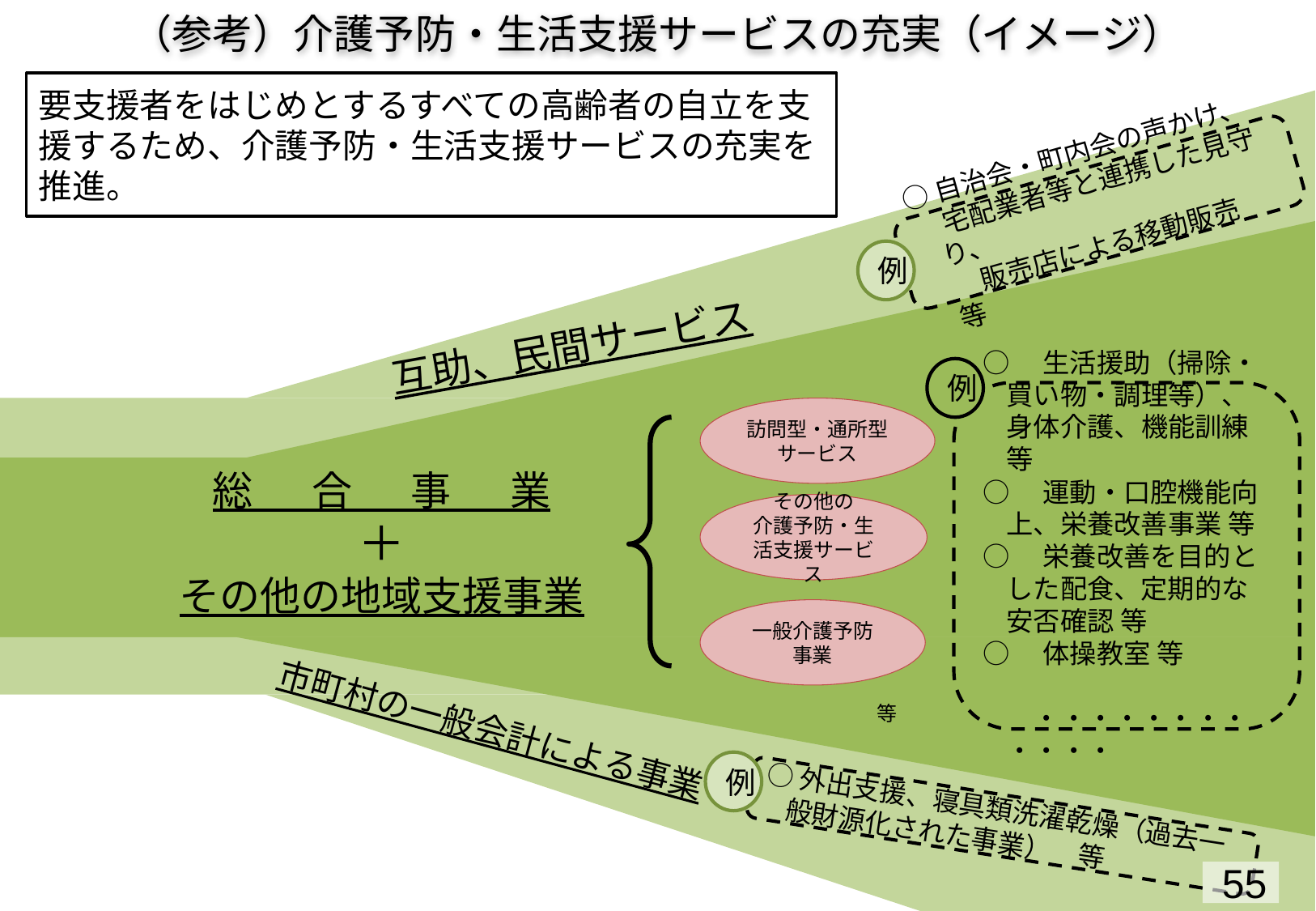

# （参考）介護予防・生活支援サービスの充実（イメージ）
要支援者をはじめとするすべての高齢者の自立を支援するため、介護予防・生活支援サービスの充実を推進。

○自治会・町内会の声かけ、
　 宅配業者等と連携した見守り、
　　販売店による移動販売　等

例
互助、民間サービス
例
○　生活援助（掃除・買い物・調理等）、身体介護、機能訓練 等
○　運動・口腔機能向上、栄養改善事業 等
○　栄養改善を目的とした配食、定期的な安否確認 等
○　体操教室 等
　　　・・・・・・・・・・・・

訪問型・通所型
サービス

総　  合　  事  　業
＋
その他の地域支援事業
その他の
介護予防・生活支援サービス

一般介護予防事業

等
市町村の一般会計による事業
例
○外出支援、寝具類洗濯乾燥（過去一般財源化された事業）　等
55